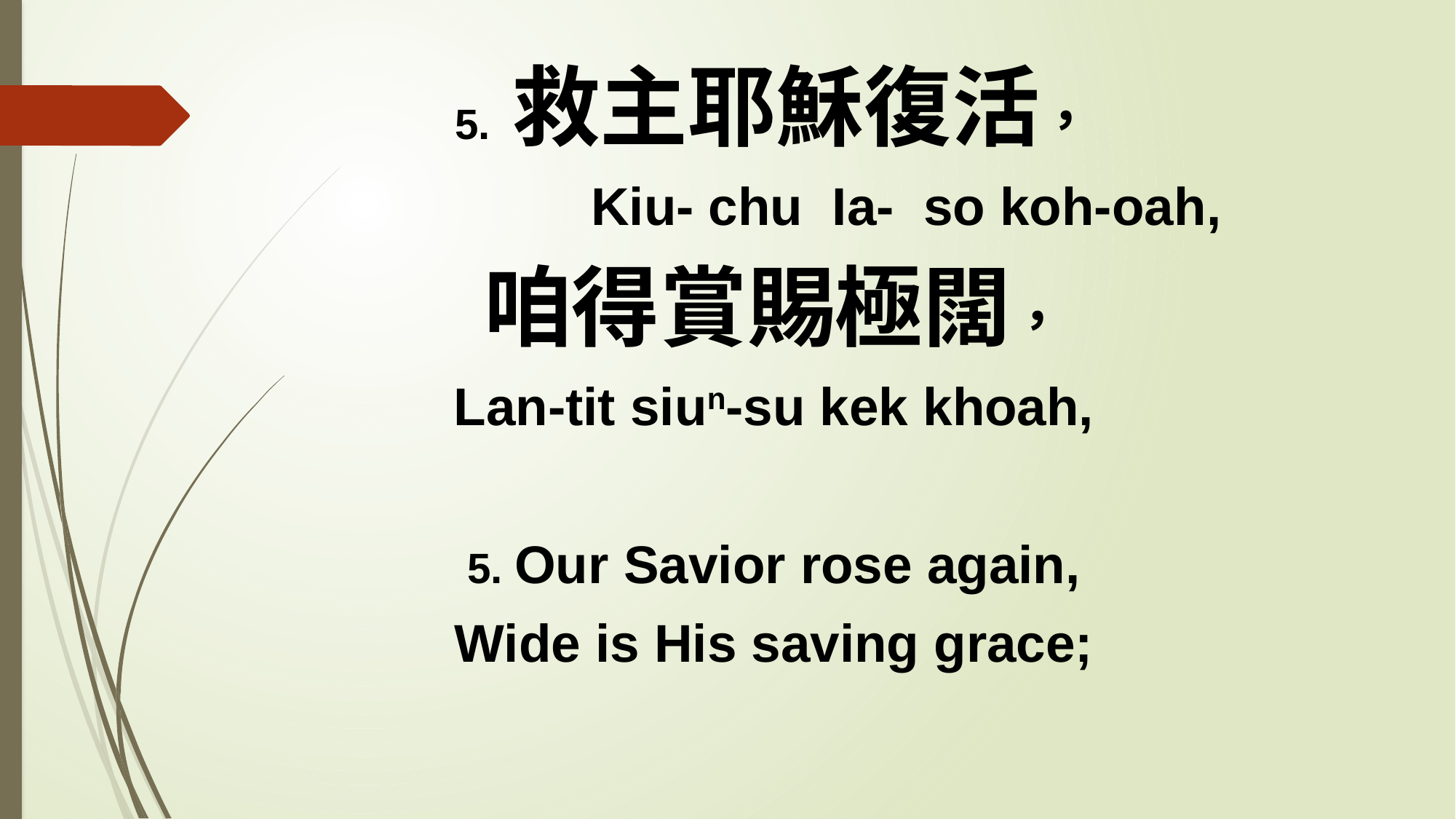

5. 救主耶穌復活，
                         Kiu- chu  Ia-  so koh-oah,
咱得賞賜極闊，
Lan-tit siun-su kek khoah,

5. Our Savior rose again,
Wide is His saving grace;